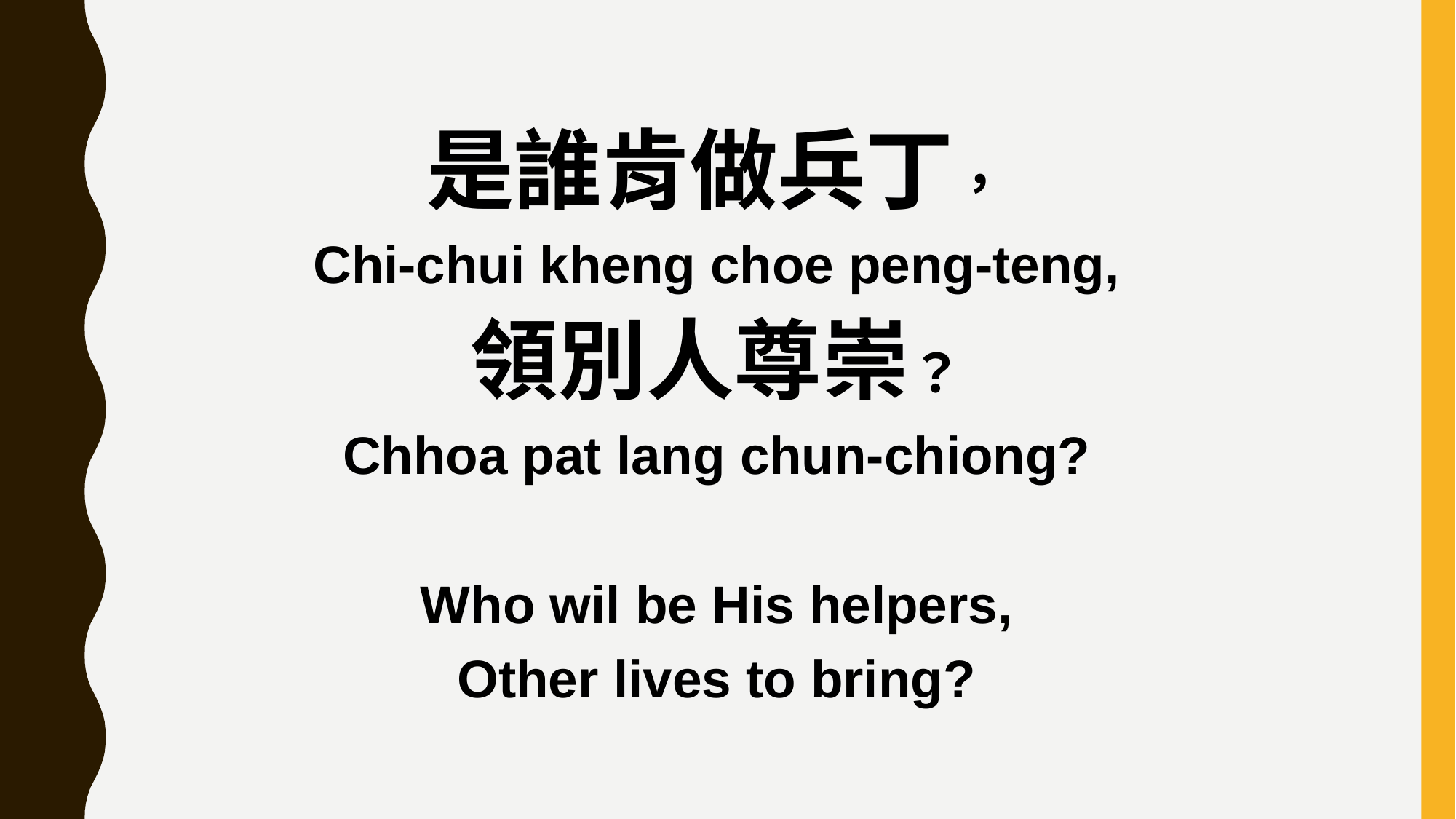

是誰肯做兵丁，
Chi-chui kheng choe peng-teng,
領別人尊崇？
Chhoa pat lang chun-chiong?

Who wil be His helpers,
Other lives to bring?